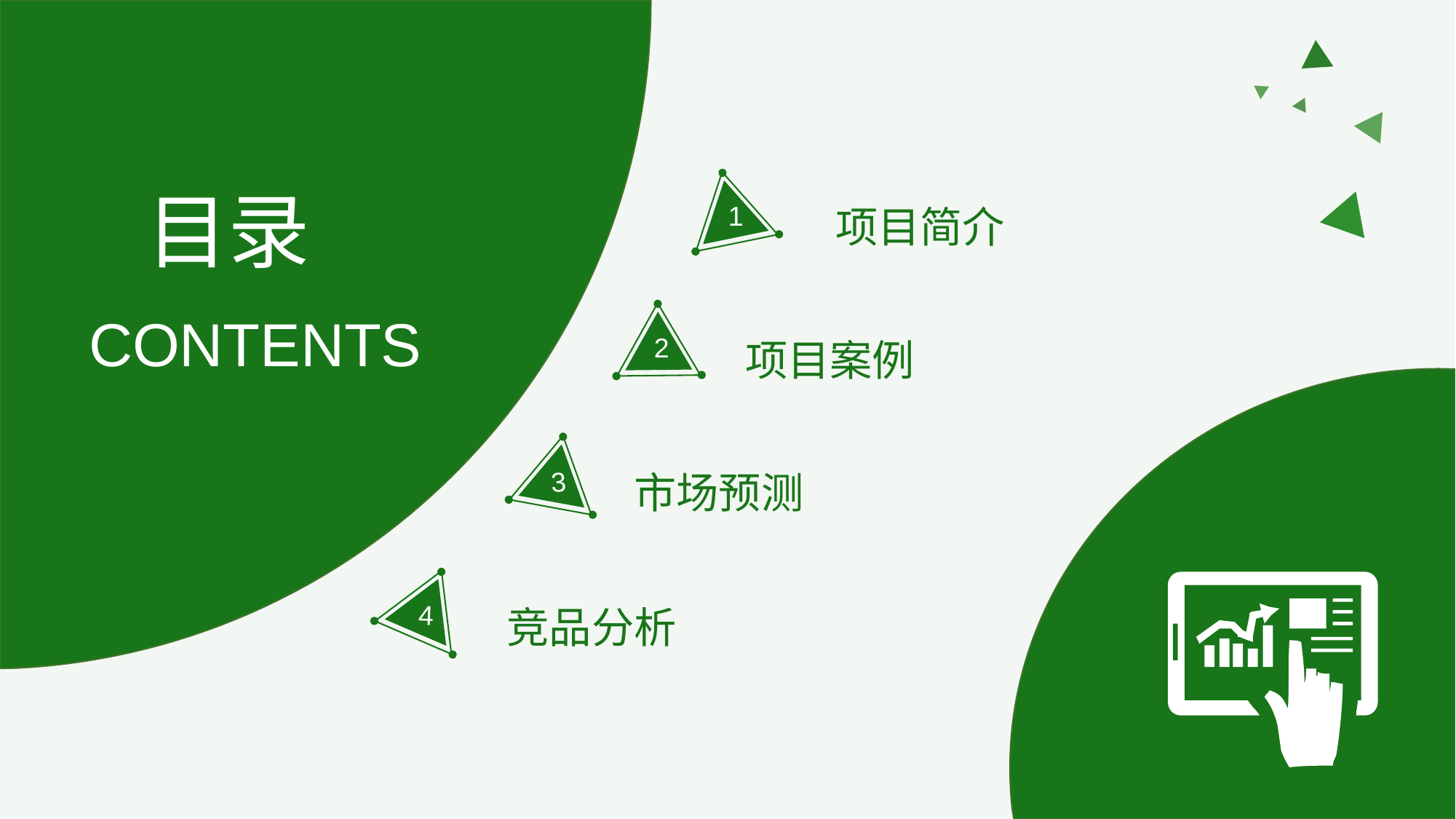

目录
CONTENTS

1
项目简介

2
项目案例

3
市场预测

4
竞品分析